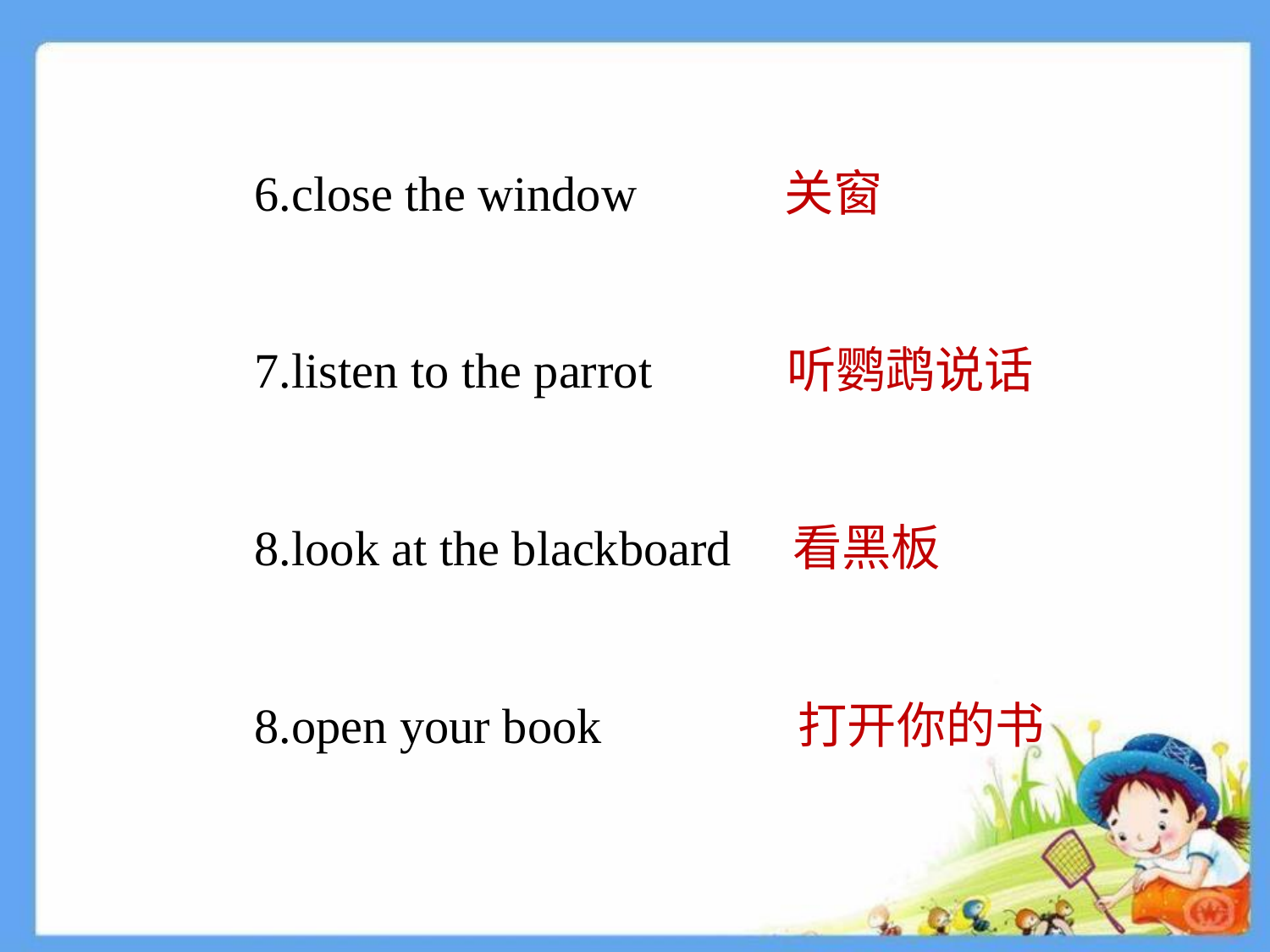

6.close the window           关窗
7.listen to the parrot          听鹦鹉说话
8.look at the blackboard    看黑板
8.open your book               打开你的书